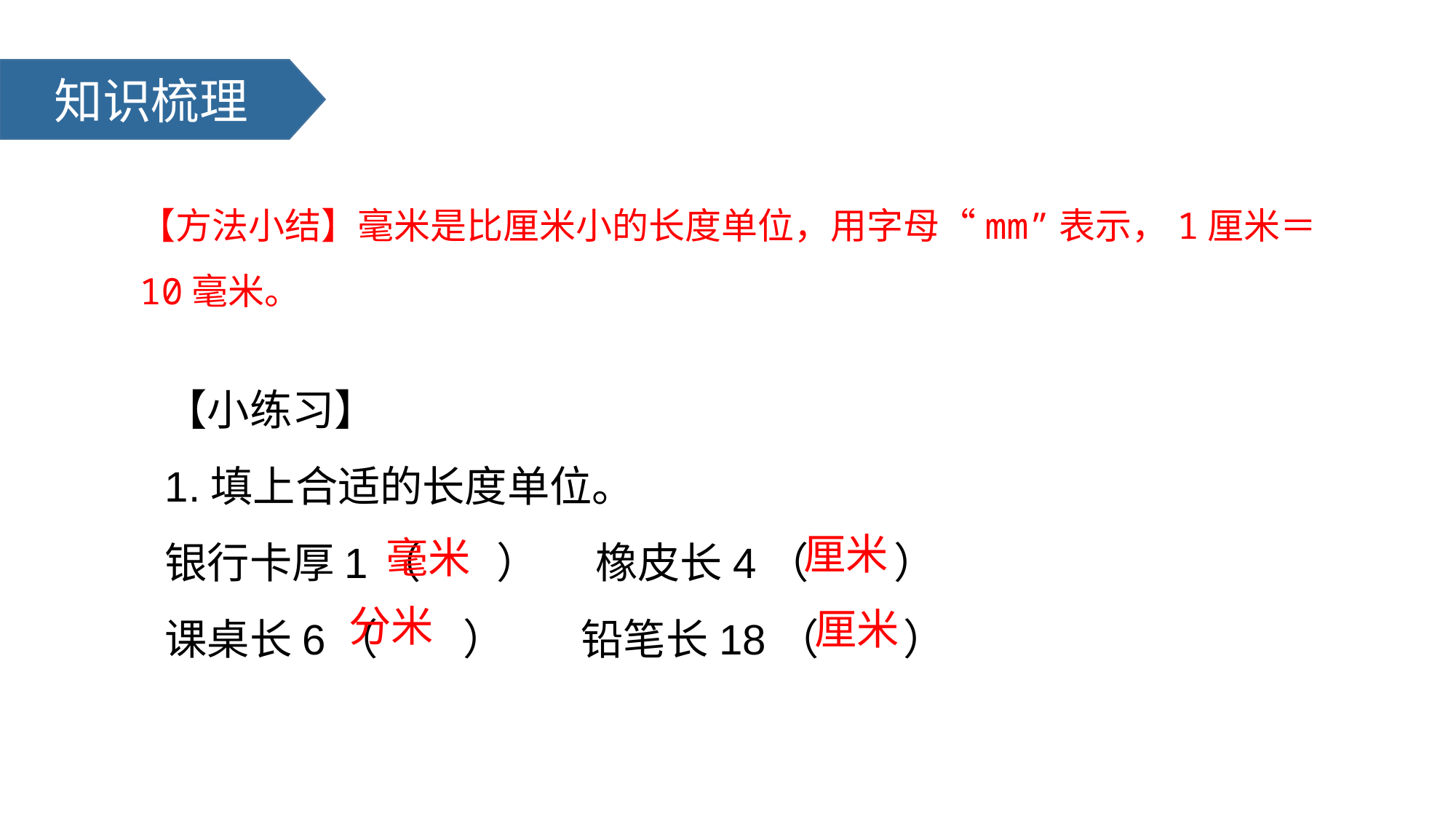

知识梳理
【方法小结】毫米是比厘米小的长度单位，用字母“mm”表示，1厘米＝10毫米。
【小练习】
1.填上合适的长度单位。
银行卡厚1（        ）      橡皮长4（         ）
课桌长6（         ）        铅笔长18（         ）
厘米
毫米
分米
厘米